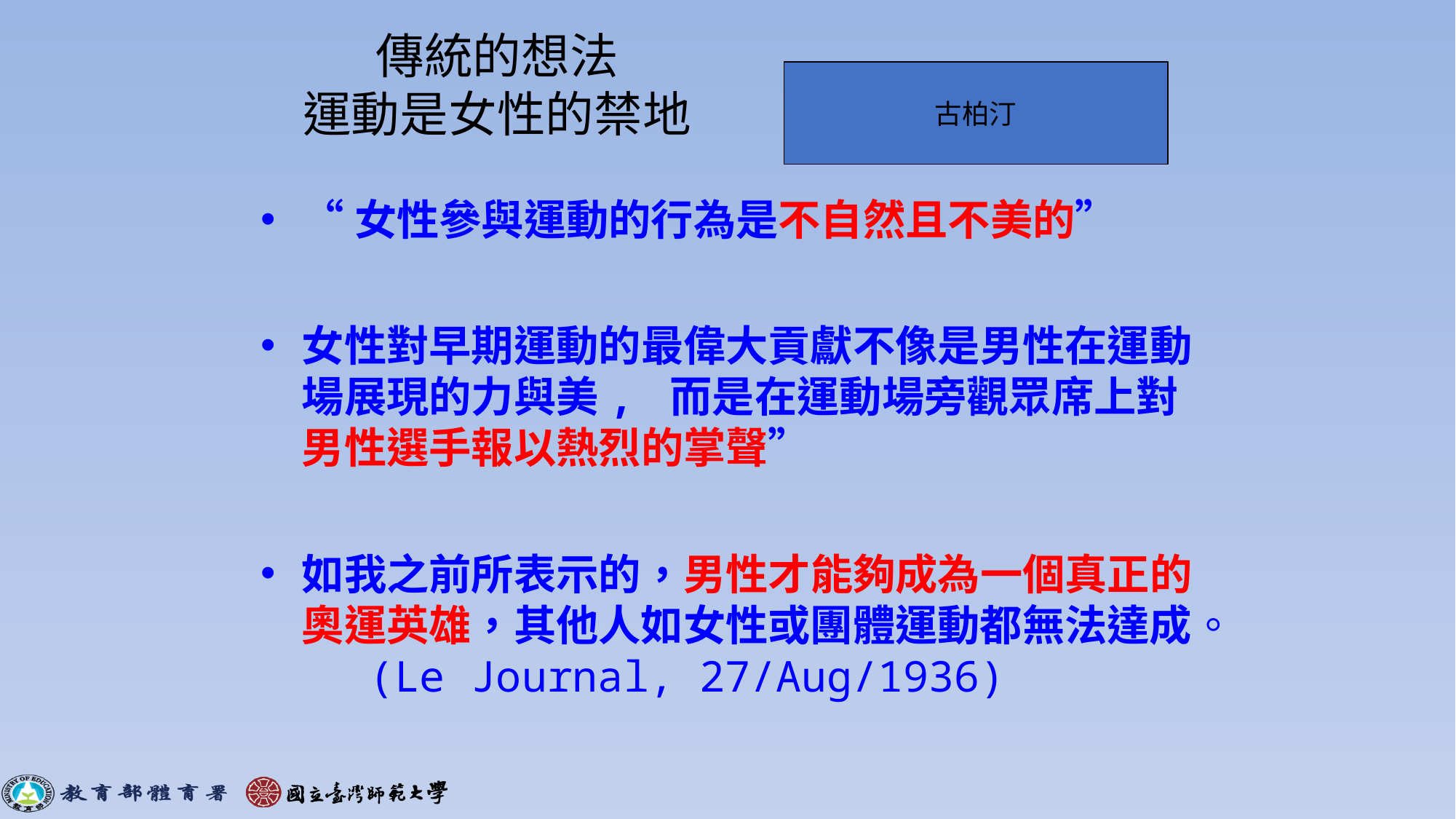

# 傳統的想法 運動是女性的禁地
古柏汀
“女性參與運動的行為是不自然且不美的”

女性對早期運動的最偉大貢獻不像是男性在運動場展現的力與美, 而是在運動場旁觀眾席上對男性選手報以熱烈的掌聲”

如我之前所表示的，男性才能夠成為一個真正的奧運英雄，其他人如女性或團體運動都無法達成。      (Le Journal, 27/Aug/1936)